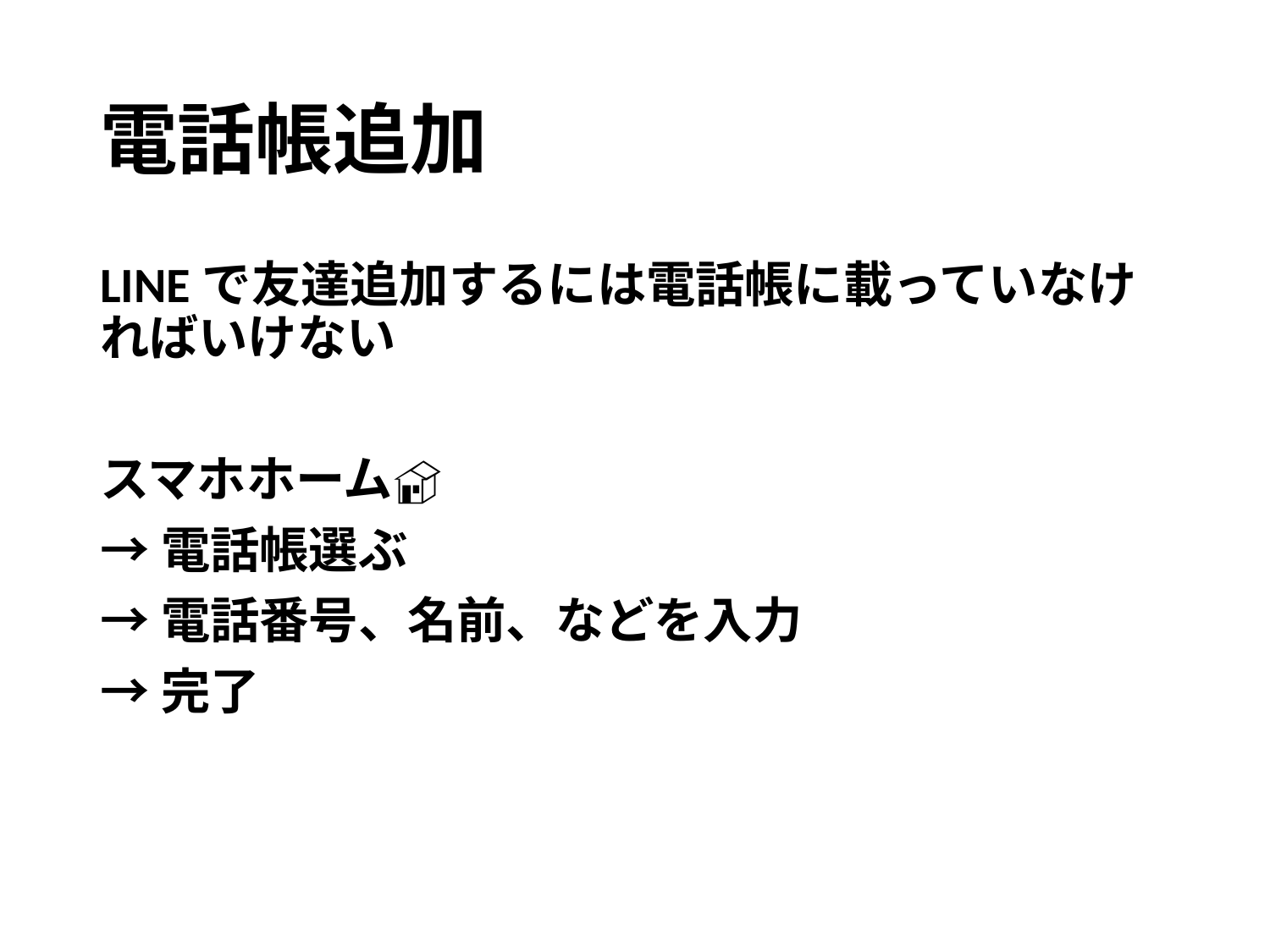

# 電話帳追加
LINEで友達追加するには電話帳に載っていなければいけない

スマホホーム🏠
→電話帳選ぶ
→電話番号、名前、などを入力
→完了